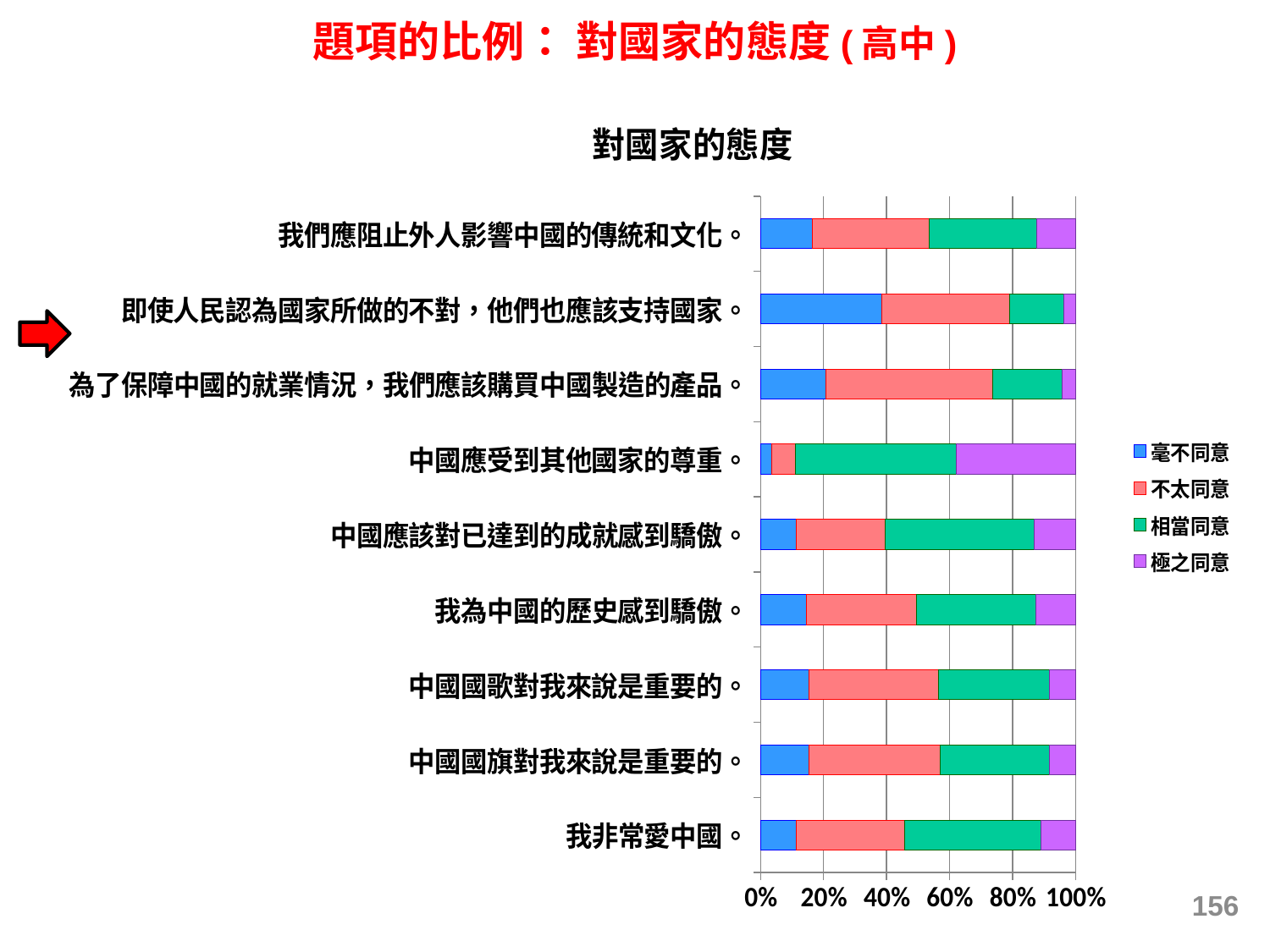

題項的比例： 對國家的態度(高中)

### Chart: 對國家的態度

| Category | 毫不同意 | 不太同意 | 相當同意 | 極之同意 |
|---|---|---|---|---|
| 我非常愛中國。 | 0.11242954612874508 | 0.34411153960249186 | 0.4338475229902115 | 0.10961139127855261 |
| 中國國旗對我來說是重要的。 | 0.1542340204656685 | 0.41569034554352663 | 0.34598843244846583 | 0.08408720154234019 |
| 中國國歌對我來說是重要的。 | 0.15474777448071259 | 0.4105341246290801 | 0.3508902077151335 | 0.08382789317507487 |
| 我為中國的歷史感到驕傲。 | 0.14444774346793443 | 0.3503562945368174 | 0.38034441805225794 | 0.12485154394299307 |
| 中國應該對已達到的成就感到驕傲。 | 0.11440866597418016 | 0.2810506009793747 | 0.4730672206558838 | 0.13147351239056237 |
| 中國應受到其他國家的尊重。 | 0.03475419575226498 | 0.07544927966731026 | 0.5104708153869003 | 0.3793257091935259 |
| 為了保障中國的就業情況，我們應該購買中國製造的產品。 | 0.20866726031463342 | 0.527010982487385 | 0.22083704363312556 | 0.04348471356485602 |
| 即使人民認為國家所做的不對，他們也應該支持國家。 | 0.3843870584743248 | 0.40650044523597595 | 0.17111902641733498 | 0.037993469872365696 |
| 我們應阻止外人影響中國的傳統和文化。 | 0.16317743132887888 | 0.3710467706013363 | 0.34313288789903573 | 0.12264291017074982 |
156